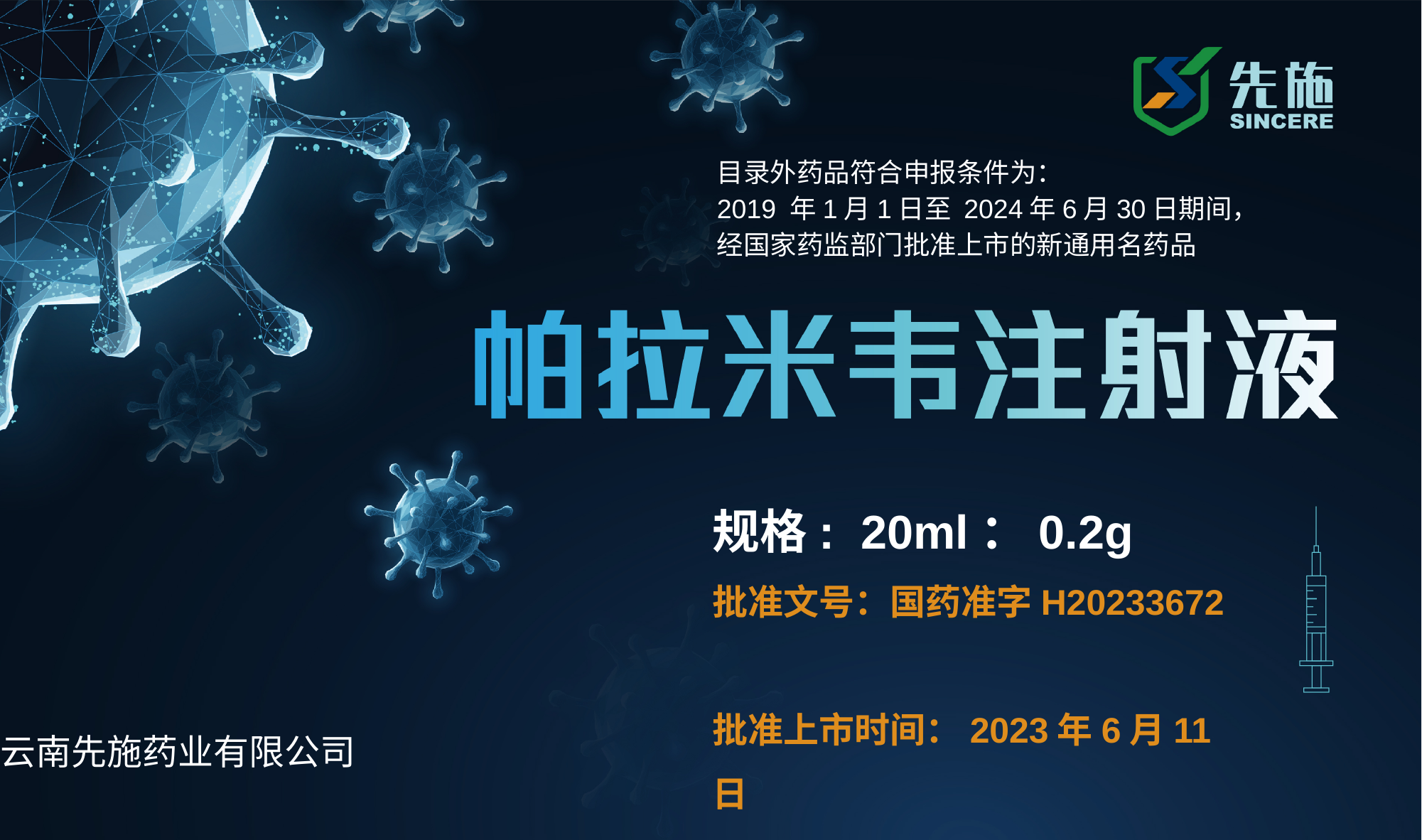

目录外药品符合申报条件为：
2019 年1月1日至 2024年6月30日期间，经国家药监部门批准上市的新通用名药品
规格:  20ml：0.2g
批准文号：国药准字H20233672
批准上市时间：2023年6月11日

云南先施药业有限公司